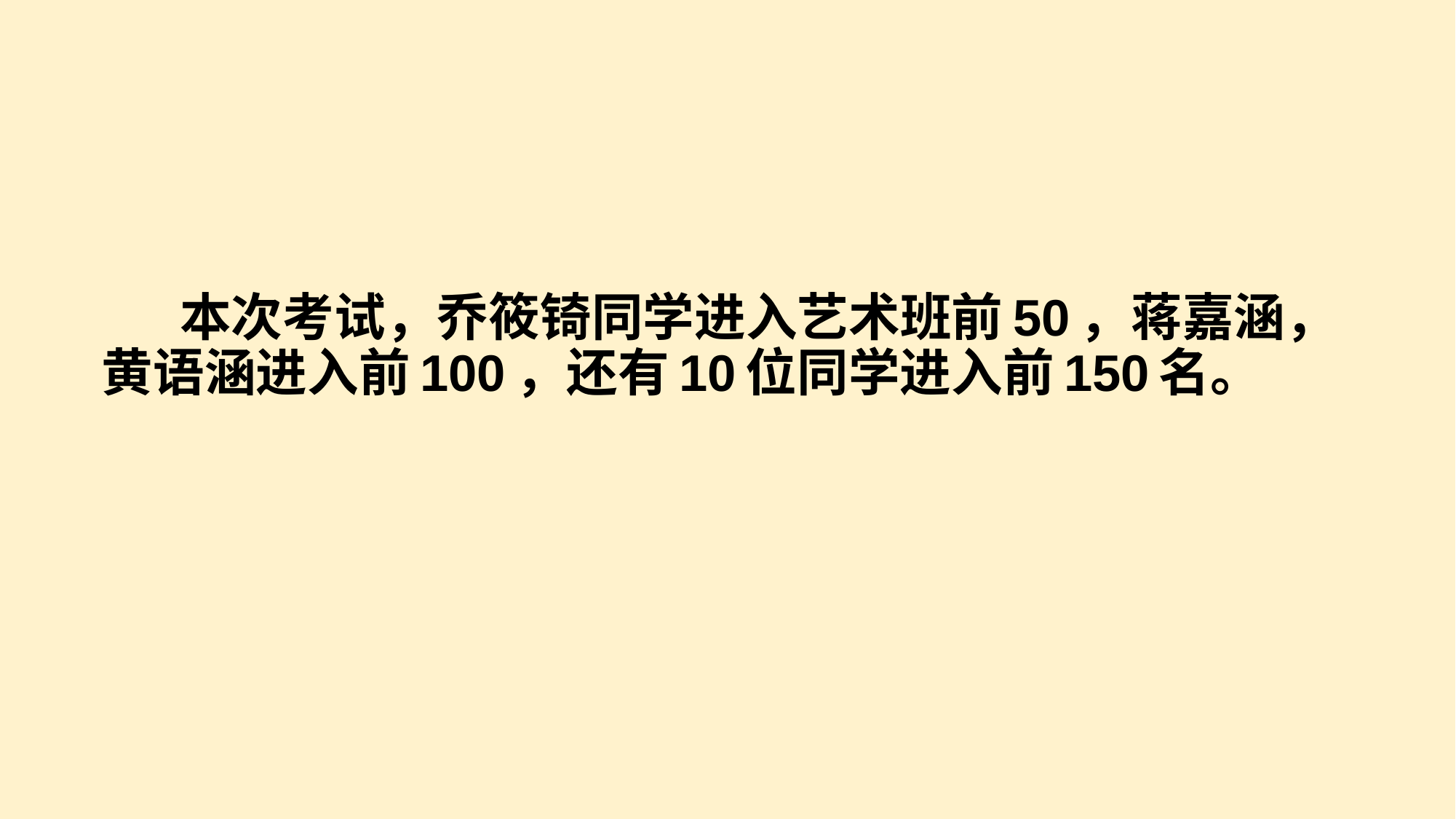

# 本次考试，乔筱锜同学进入艺术班前50，蒋嘉涵，黄语涵进入前100，还有10位同学进入前150名。